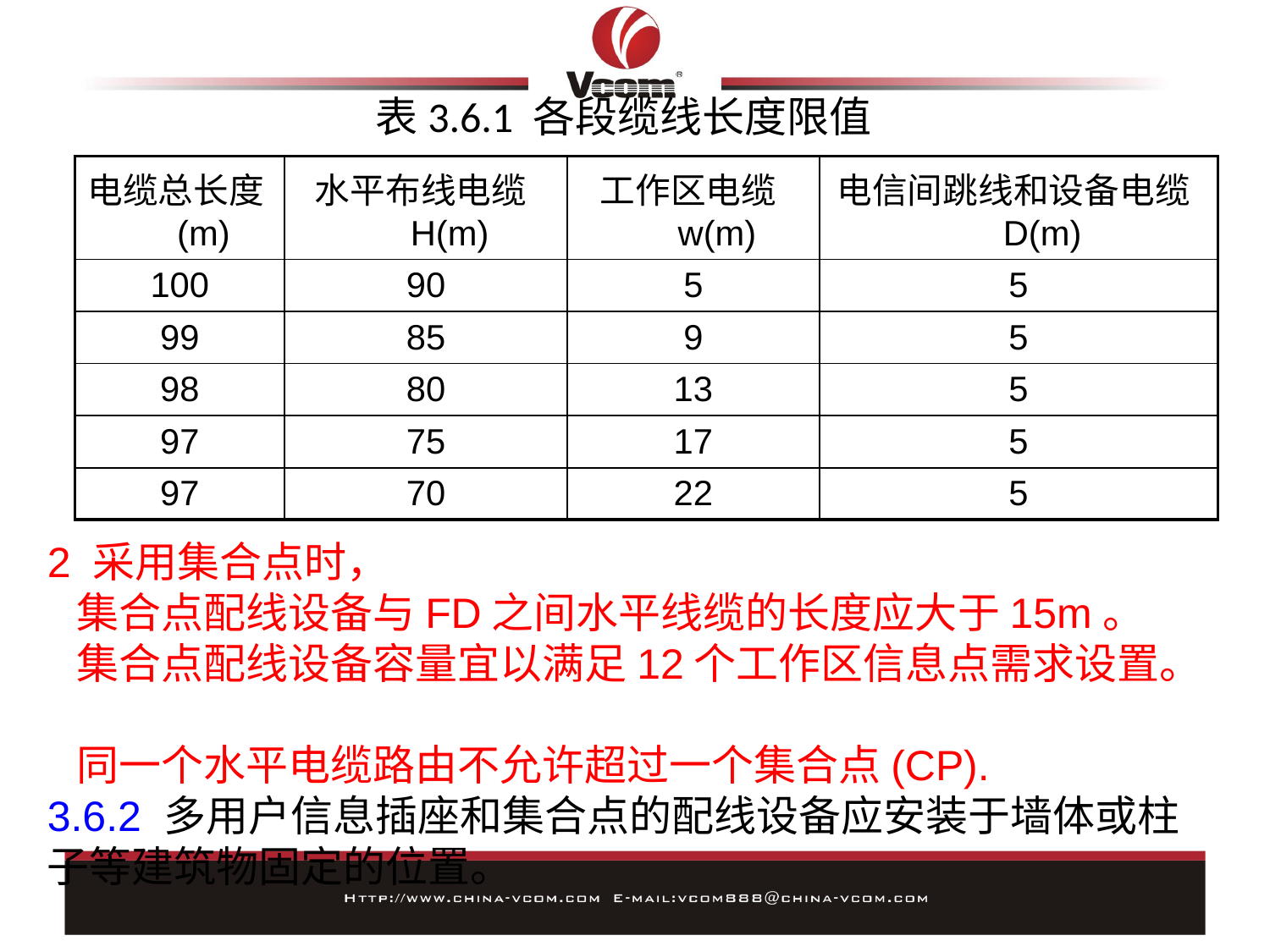

# 表3.6.1 各段缆线长度限值
| 电缆总长度(m) | 水平布线电缆H(m) | 工作区电缆w(m) | 电信间跳线和设备电缆D(m) |
| --- | --- | --- | --- |
| 100 | 90 | 5 | 5 |
| 99 | 85 | 9 | 5 |
| 98 | 80 | 13 | 5 |
| 97 | 75 | 17 | 5 |
| 97 | 70 | 22 | 5 |
2 采用集合点时，
  集合点配线设备与FD之间水平线缆的长度应大于15m。
  集合点配线设备容量宜以满足12个工作区信息点需求设置。
  同一个水平电缆路由不允许超过一个集合点(CP).
3.6.2 多用户信息插座和集合点的配线设备应安装于墙体或柱子等建筑物固定的位置。